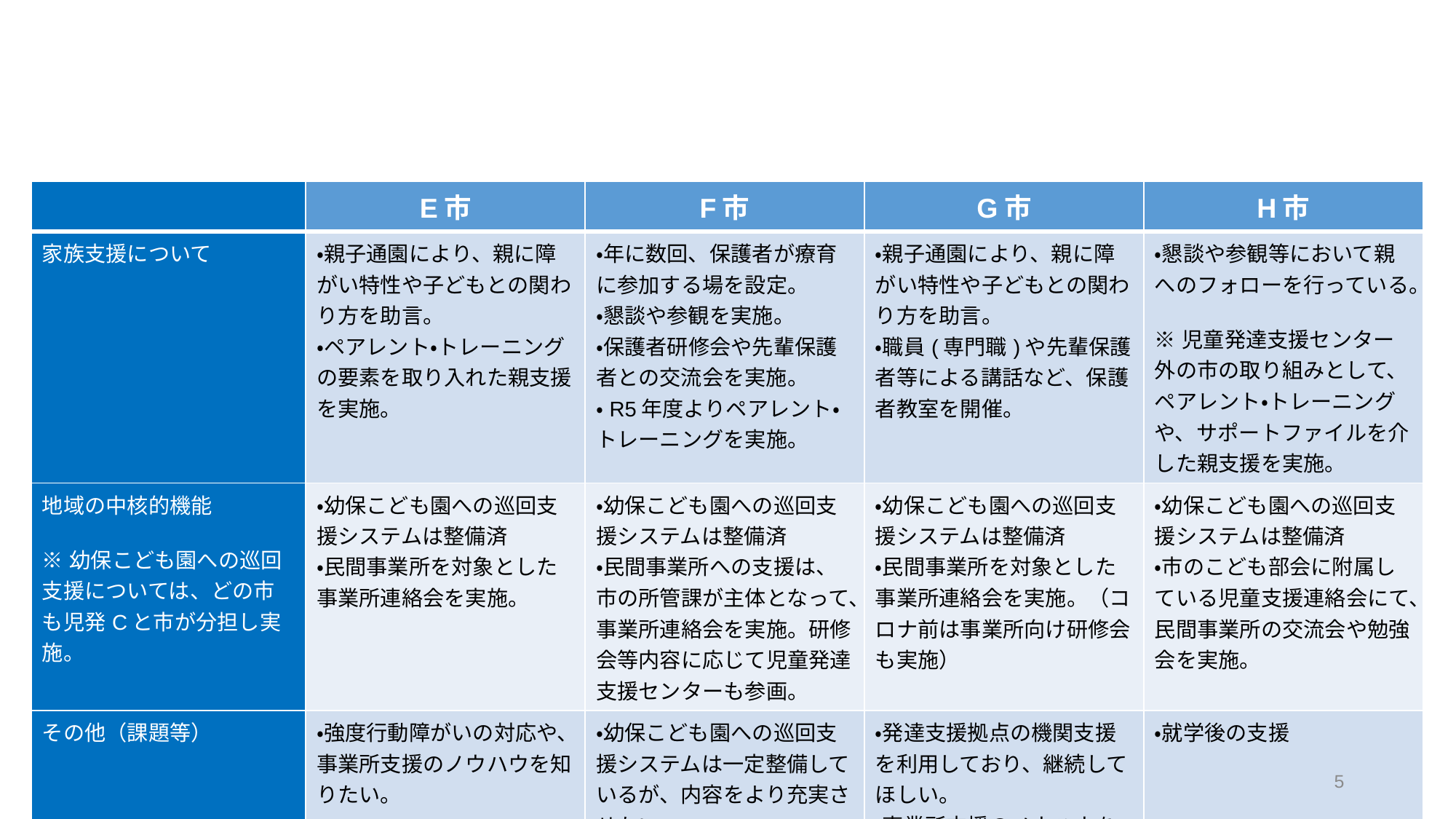

|  | E市 | F市 | G市 | H市 |
| --- | --- | --- | --- | --- |
| 家族支援について | ・親子通園により、親に障がい特性や子どもとの関わり方を助言。 ・ペアレント・トレーニングの要素を取り入れた親支援を実施。 | ・年に数回、保護者が療育に参加する場を設定。 ・懇談や参観を実施。 ・保護者研修会や先輩保護者との交流会を実施。 ・R5年度よりペアレント・トレーニングを実施。 | ・親子通園により、親に障がい特性や子どもとの関わり方を助言。 ・職員(専門職)や先輩保護者等による講話など、保護者教室を開催。 | ・懇談や参観等において親へのフォローを行っている。 ※児童発達支援センター外の市の取り組みとして、ペアレント・トレーニングや、サポートファイルを介した親支援を実施。 |
| 地域の中核的機能 ※幼保こども園への巡回支援については、どの市も児発Cと市が分担し実施。 | ・幼保こども園への巡回支援システムは整備済 ・民間事業所を対象とした事業所連絡会を実施。 | ・幼保こども園への巡回支援システムは整備済 ・民間事業所への支援は、市の所管課が主体となって、事業所連絡会を実施。研修会等内容に応じて児童発達支援センターも参画。 | ・幼保こども園への巡回支援システムは整備済 ・民間事業所を対象とした事業所連絡会を実施。（コロナ前は事業所向け研修会も実施） | ・幼保こども園への巡回支援システムは整備済 ・市のこども部会に附属している児童支援連絡会にて、民間事業所の交流会や勉強会を実施。 |
| その他（課題等） | ・強度行動障がいの対応や、事業所支援のノウハウを知りたい。 | ・幼保こども園への巡回支援システムは一定整備しているが、内容をより充実させたい。 | ・発達支援拠点の機関支援を利用しており、継続してほしい。 ・事業所支援のノウハウを知りたい。 | ・就学後の支援 |
5